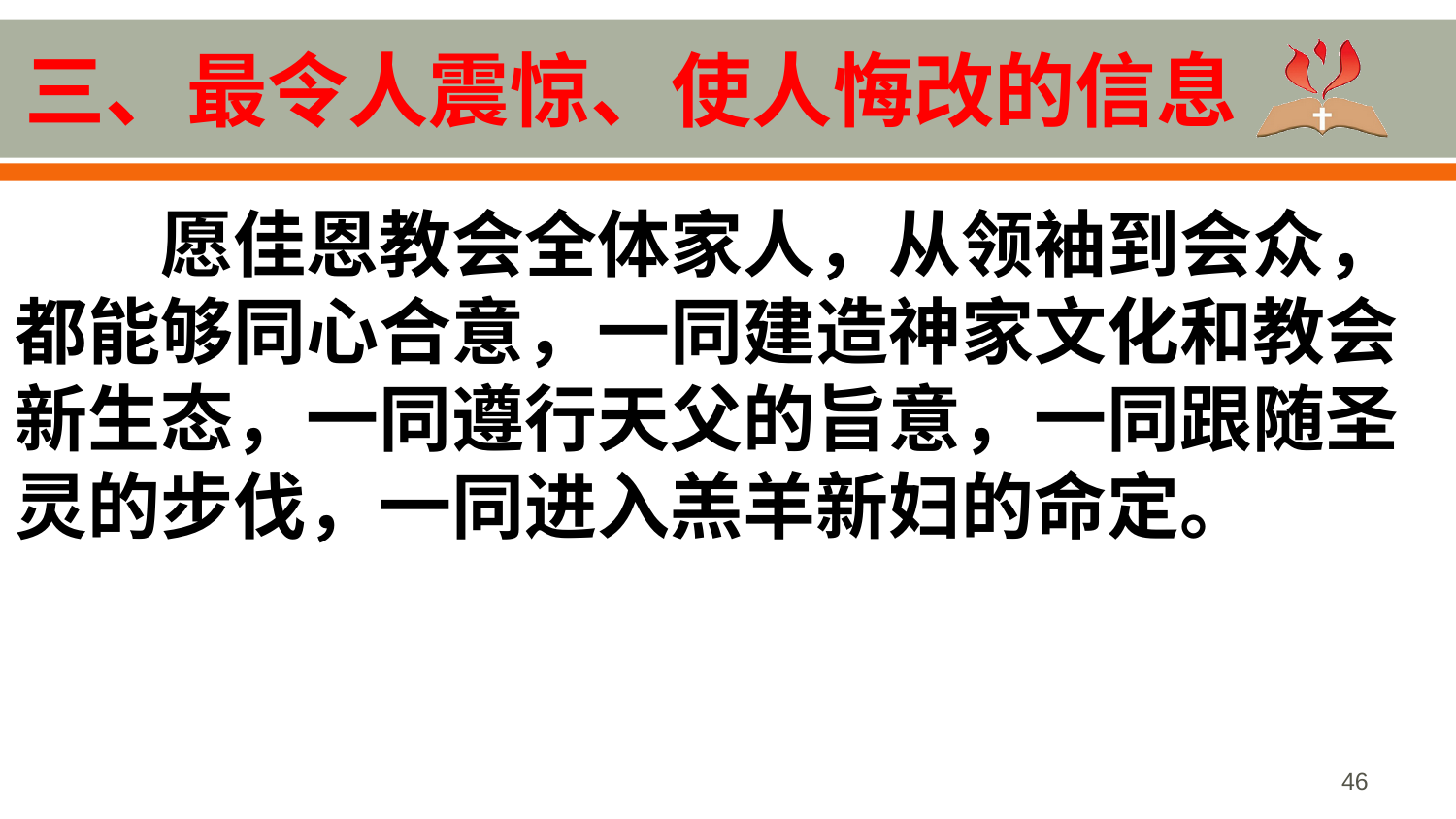

# 三、最令人震惊、使人悔改的信息
愿佳恩教会全体家人，从领袖到会众，都能够同心合意，一同建造神家文化和教会新生态，一同遵行天父的旨意，一同跟随圣灵的步伐，一同进入羔羊新妇的命定。

46